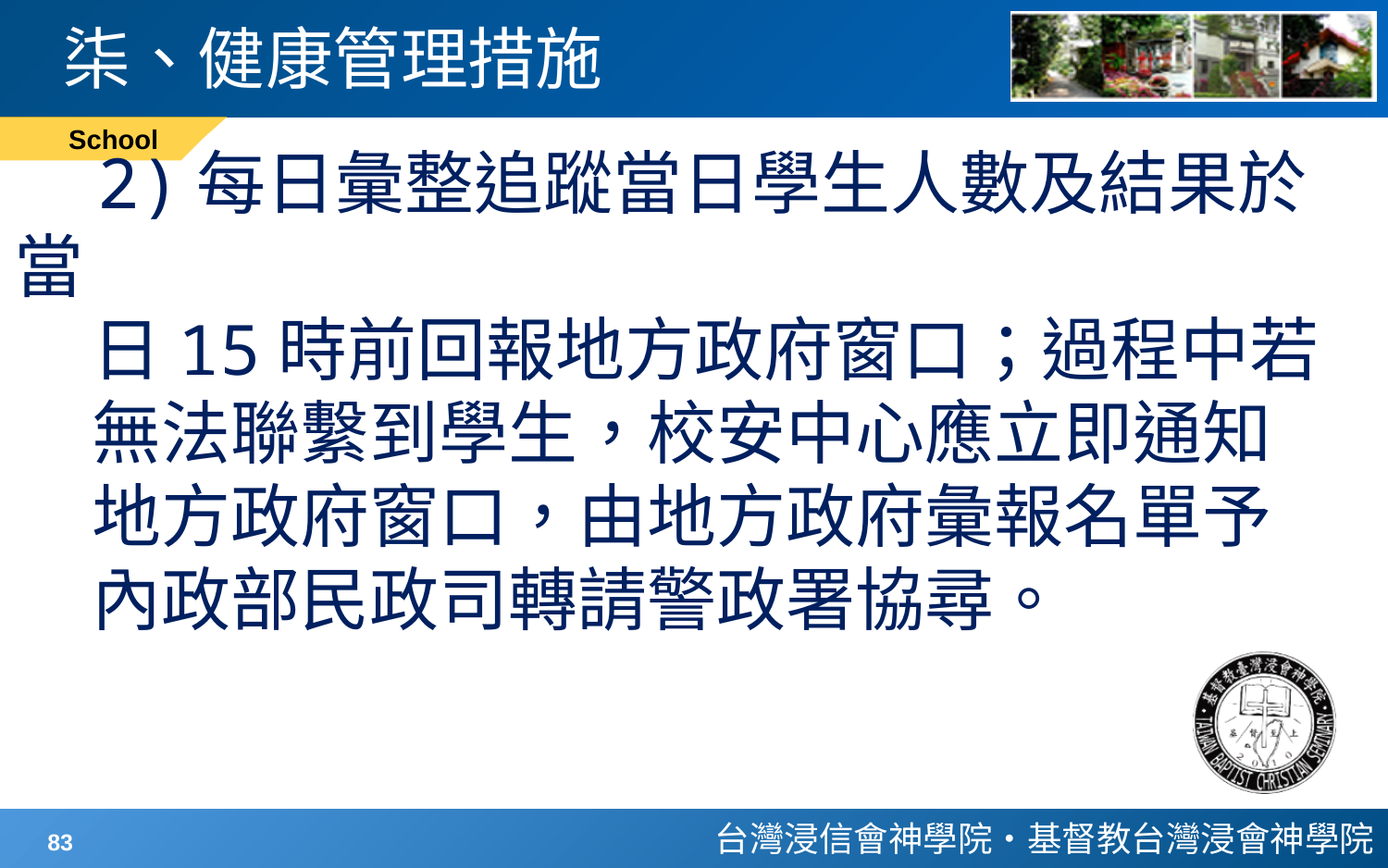

# 柒、健康管理措施
School
  2)每日彙整追蹤當日學生人數及結果於當
    日15時前回報地方政府窗口；過程中若
    無法聯繫到學生，校安中心應立即通知
    地方政府窗口，由地方政府彙報名單予
    內政部民政司轉請警政署協尋。